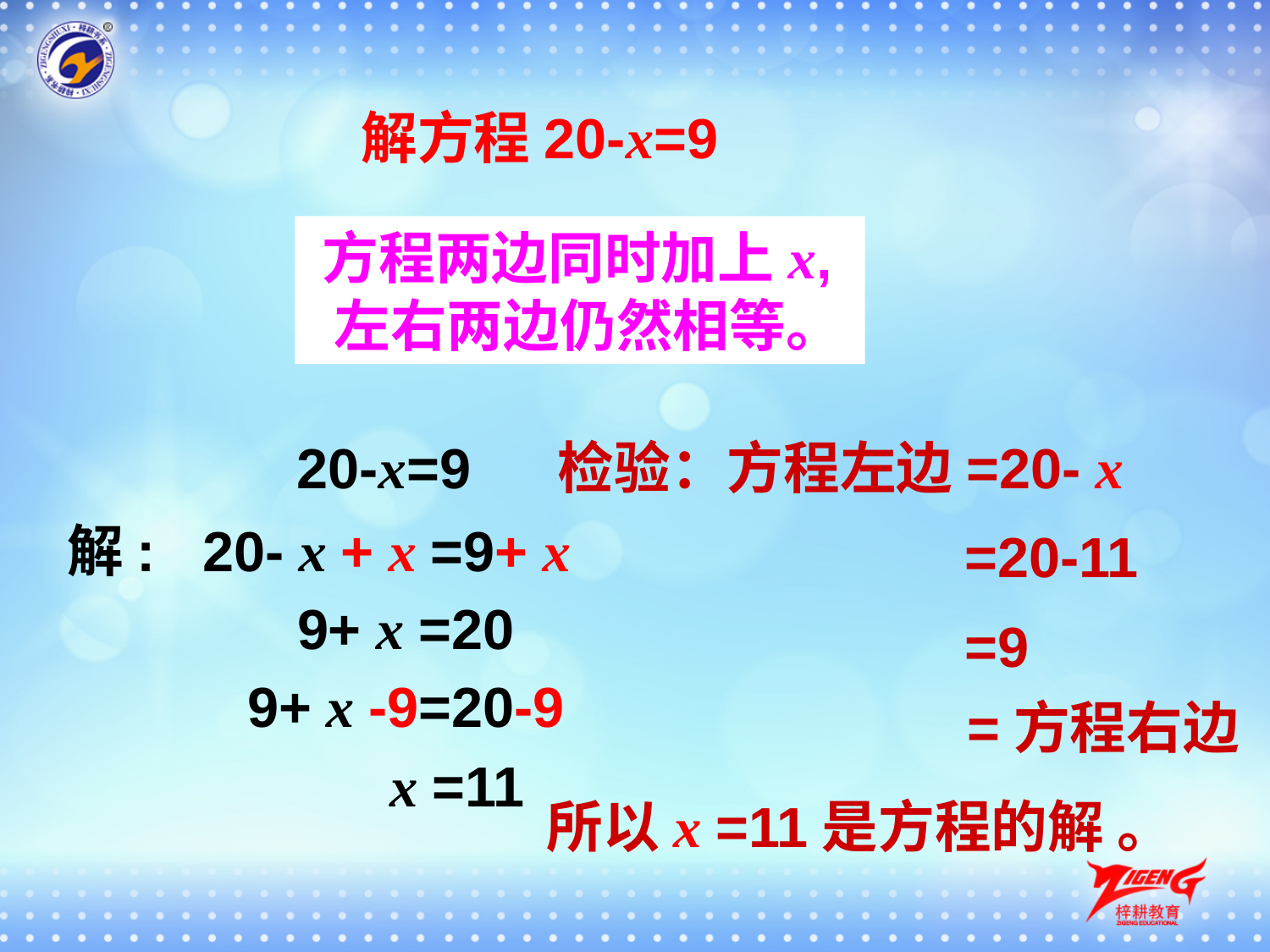

解方程20-x=9
 方程两边同时加上x,
 左右两边仍然相等。
20-x=9
检验：方程左边=20- x
解:   20- x + x =9+ x
                          =20-11
9+ x =20
                          =9
9+ x -9=20-9
                          =方程右边
x =11
                          所以x =11是方程的解 。